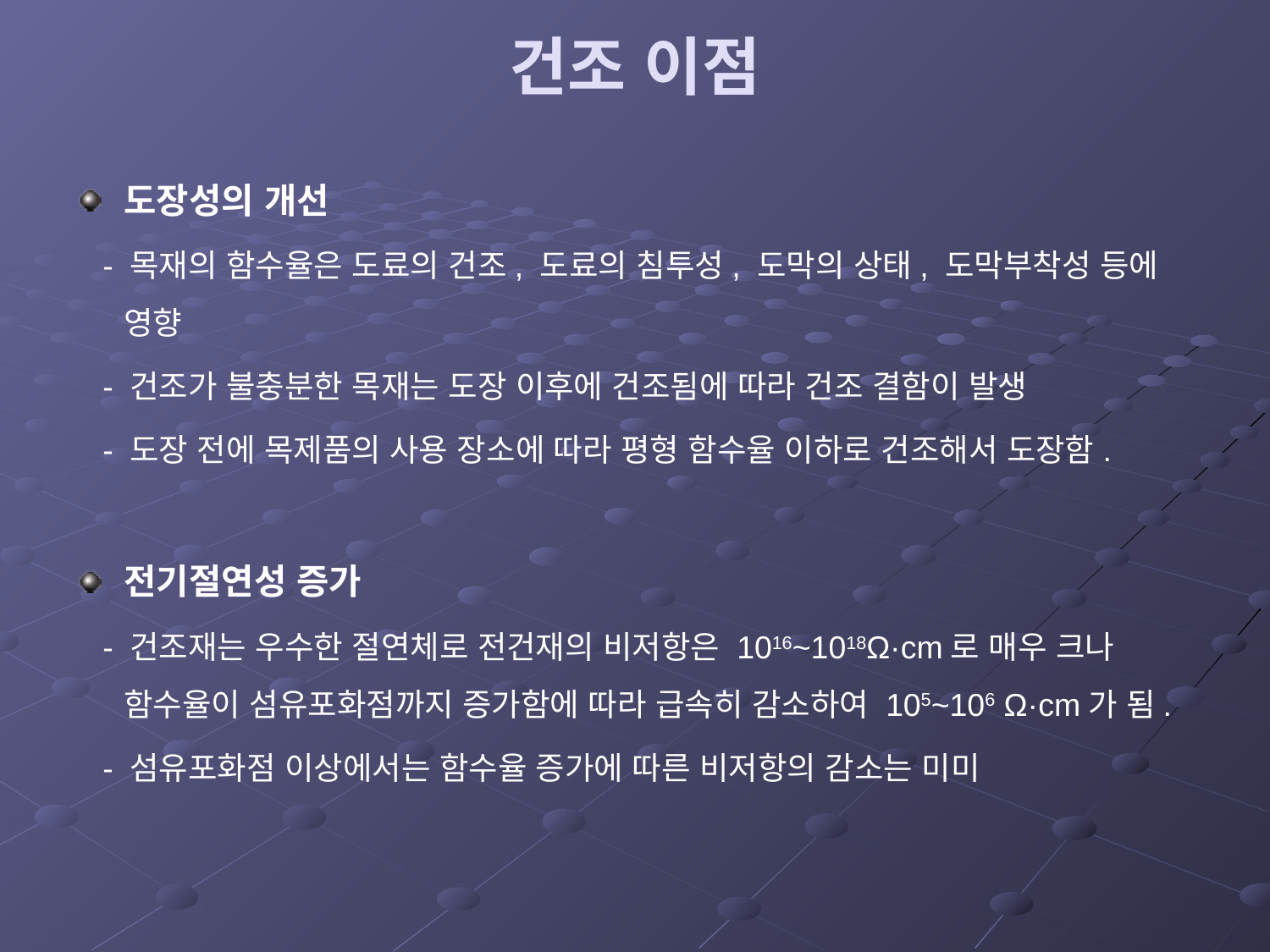

# 건조 이점
도장성의 개선
   - 목재의 함수율은 도료의 건조, 도료의 침투성, 도막의 상태, 도막부착성 등에 영향
   - 건조가 불충분한 목재는 도장 이후에 건조됨에 따라 건조 결함이 발생
   - 도장 전에 목제품의 사용 장소에 따라 평형 함수율 이하로 건조해서 도장함.

전기절연성 증가
   - 건조재는 우수한 절연체로 전건재의 비저항은 1016~1018Ω·cm로 매우 크나 함수율이 섬유포화점까지 증가함에 따라 급속히 감소하여 105~106 Ω·cm가 됨.
   - 섬유포화점 이상에서는 함수율 증가에 따른 비저항의 감소는 미미